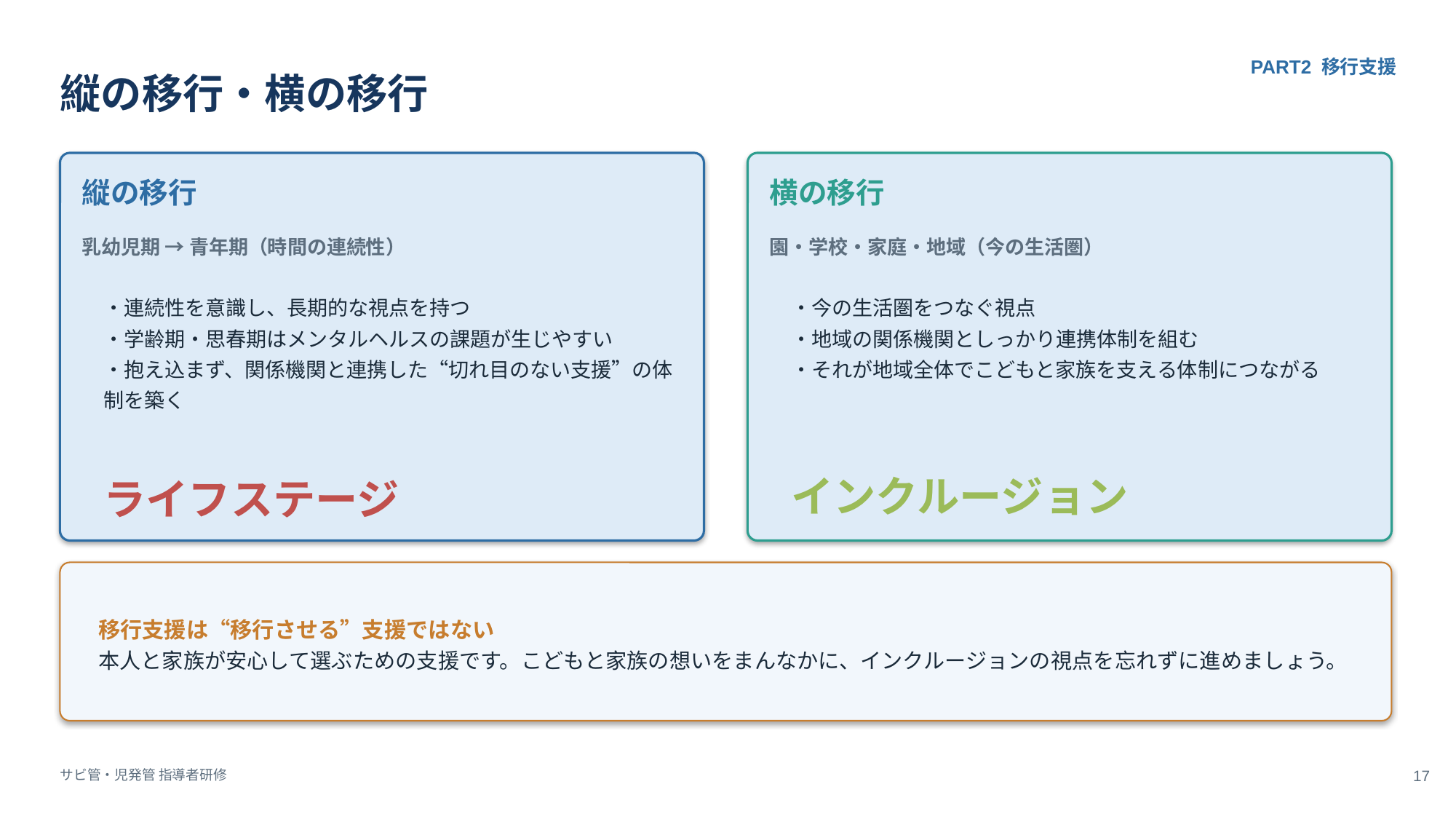

縦の移行・横の移行
PART2 移行支援

縦の移行
横の移行
乳幼児期 → 青年期（時間の連続性）
園・学校・家庭・地域（今の生活圏）
・連続性を意識し、長期的な視点を持つ
・学齢期・思春期はメンタルヘルスの課題が生じやすい
・抱え込まず、関係機関と連携した“切れ目のない支援”の体制を築く
・今の生活圏をつなぐ視点
・地域の関係機関としっかり連携体制を組む
・それが地域全体でこどもと家族を支える体制につながる
インクルージョン
ライフステージ

移行支援は“移行させる”支援ではない
本人と家族が安心して選ぶための支援です。こどもと家族の想いをまんなかに、インクルージョンの視点を忘れずに進めましょう。
サビ管・児発管 指導者研修
17